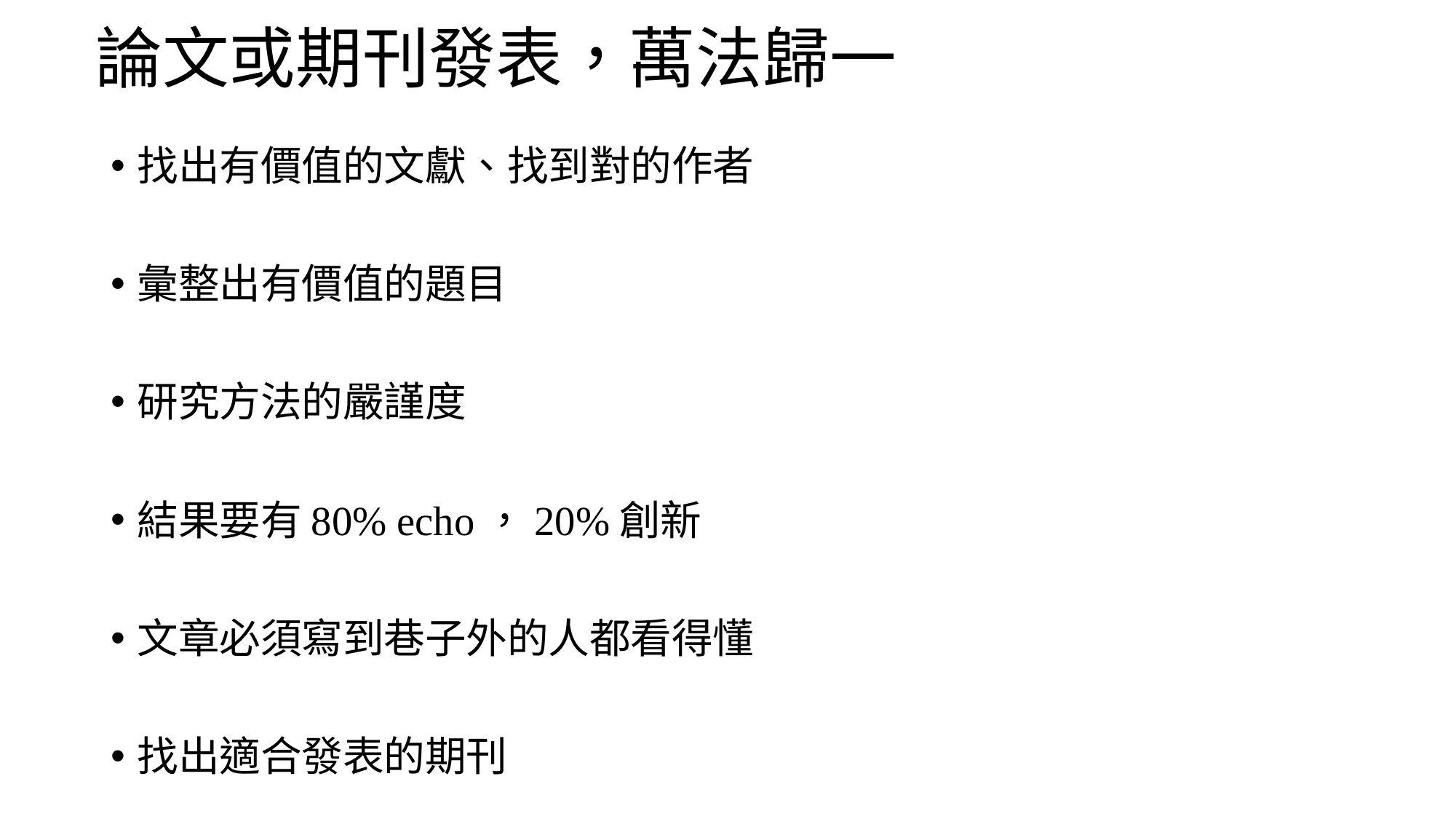

# 論文或期刊發表，萬法歸一
找出有價值的文獻、找到對的作者

彙整出有價值的題目

研究方法的嚴謹度

結果要有80% echo，20%創新

文章必須寫到巷子外的人都看得懂

找出適合發表的期刊